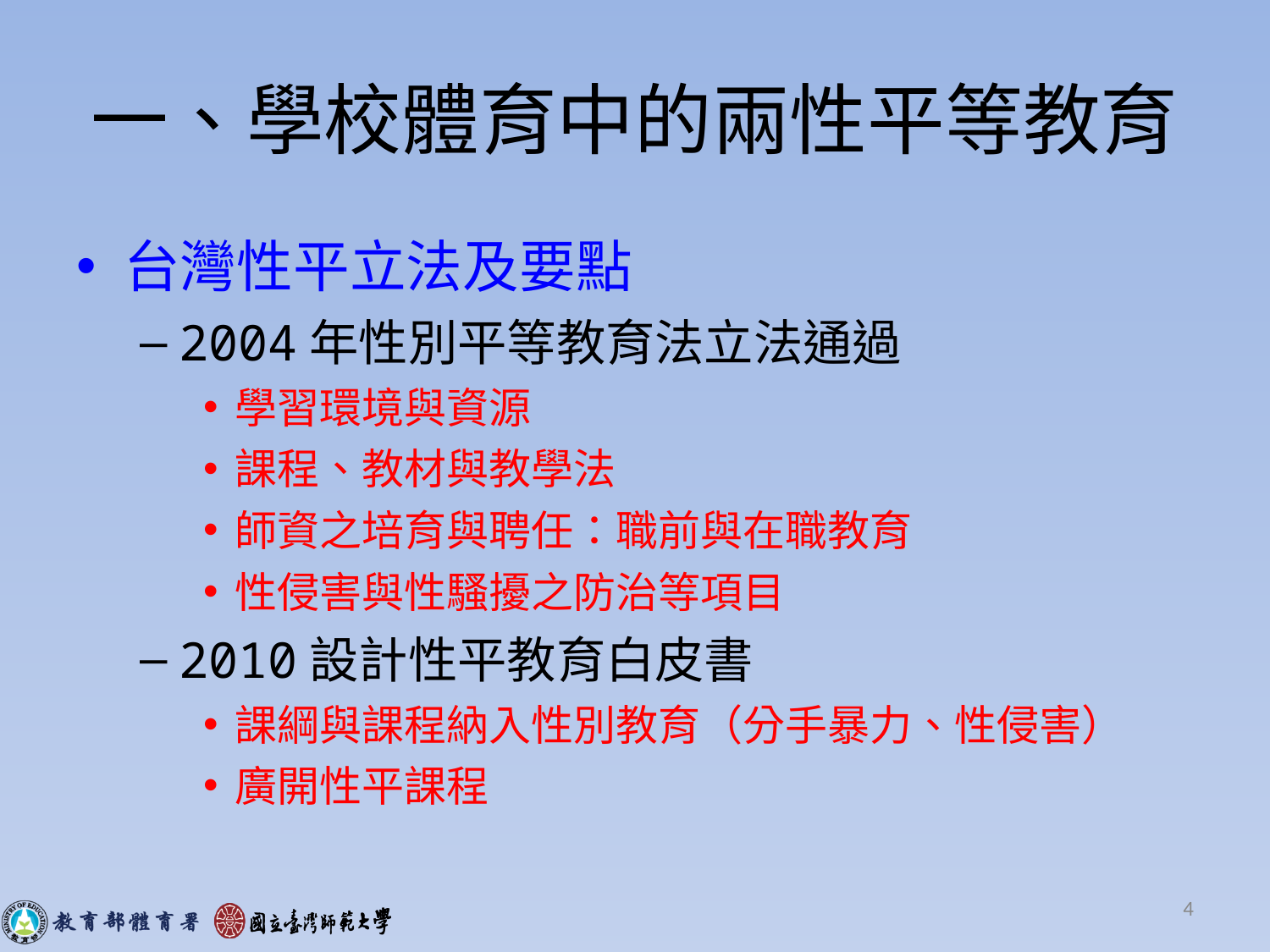

# 一、學校體育中的兩性平等教育
台灣性平立法及要點
2004年性別平等教育法立法通過
學習環境與資源
課程、教材與教學法
師資之培育與聘任：職前與在職教育
性侵害與性騷擾之防治等項目
2010設計性平教育白皮書
課綱與課程納入性別教育（分手暴力、性侵害）
廣開性平課程
4